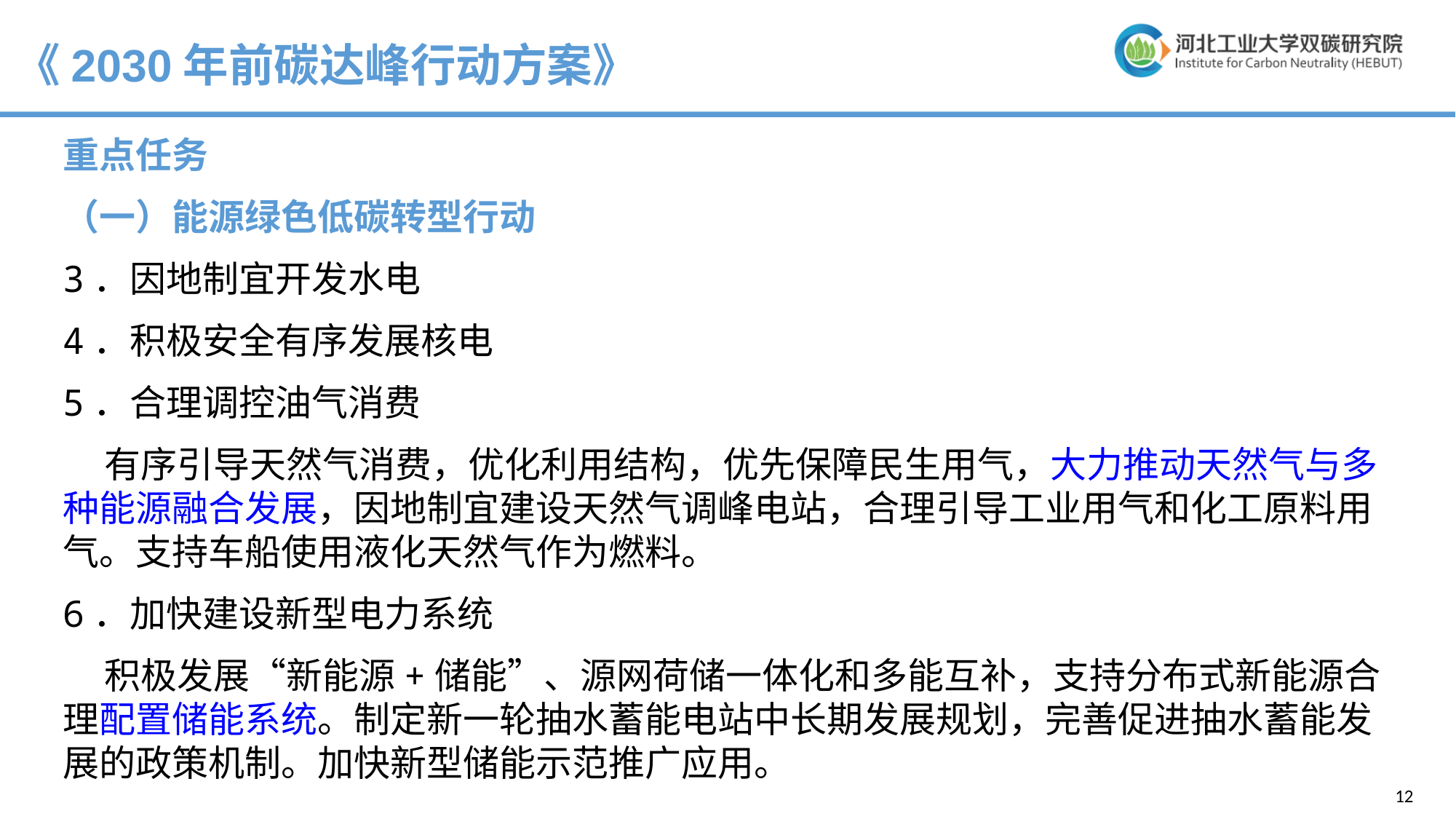

《2030年前碳达峰行动方案》

重点任务
（一）能源绿色低碳转型行动
3．因地制宜开发水电
4．积极安全有序发展核电
5．合理调控油气消费
    有序引导天然气消费，优化利用结构，优先保障民生用气，大力推动天然气与多种能源融合发展，因地制宜建设天然气调峰电站，合理引导工业用气和化工原料用气。支持车船使用液化天然气作为燃料。
6．加快建设新型电力系统
    积极发展“新能源+储能”、源网荷储一体化和多能互补，支持分布式新能源合理配置储能系统。制定新一轮抽水蓄能电站中长期发展规划，完善促进抽水蓄能发展的政策机制。加快新型储能示范推广应用。
12